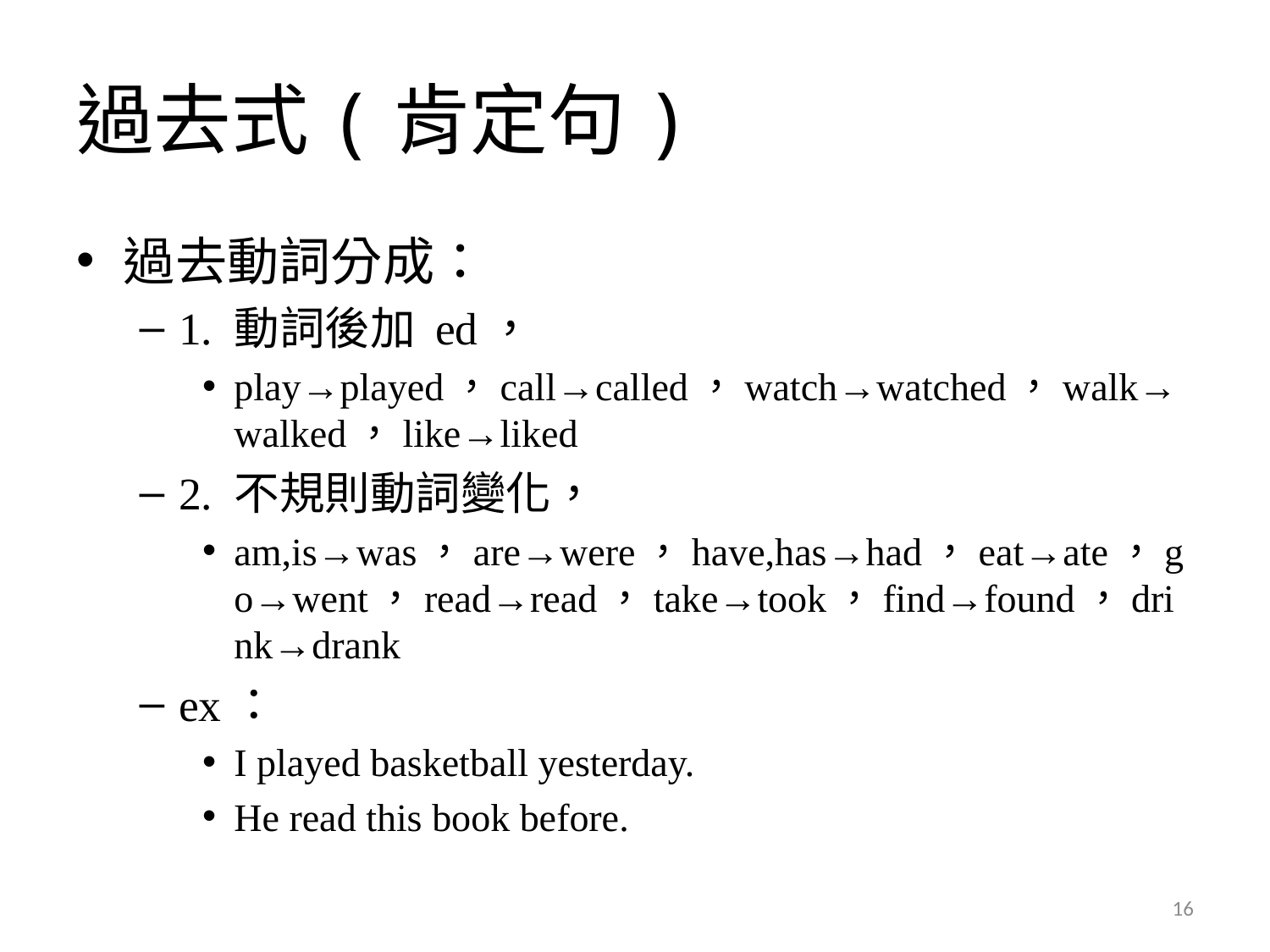

# 過去式(肯定句)
過去動詞分成：
1. 動詞後加 ed，
play→played，call→called，watch→watched，walk→walked，like→liked
2. 不規則動詞變化，
am,is→was，are→were，have,has→had，eat→ate，go→went，read→read，take→took，find→found，drink→drank
ex：
I played basketball yesterday.
He read this book before.
16